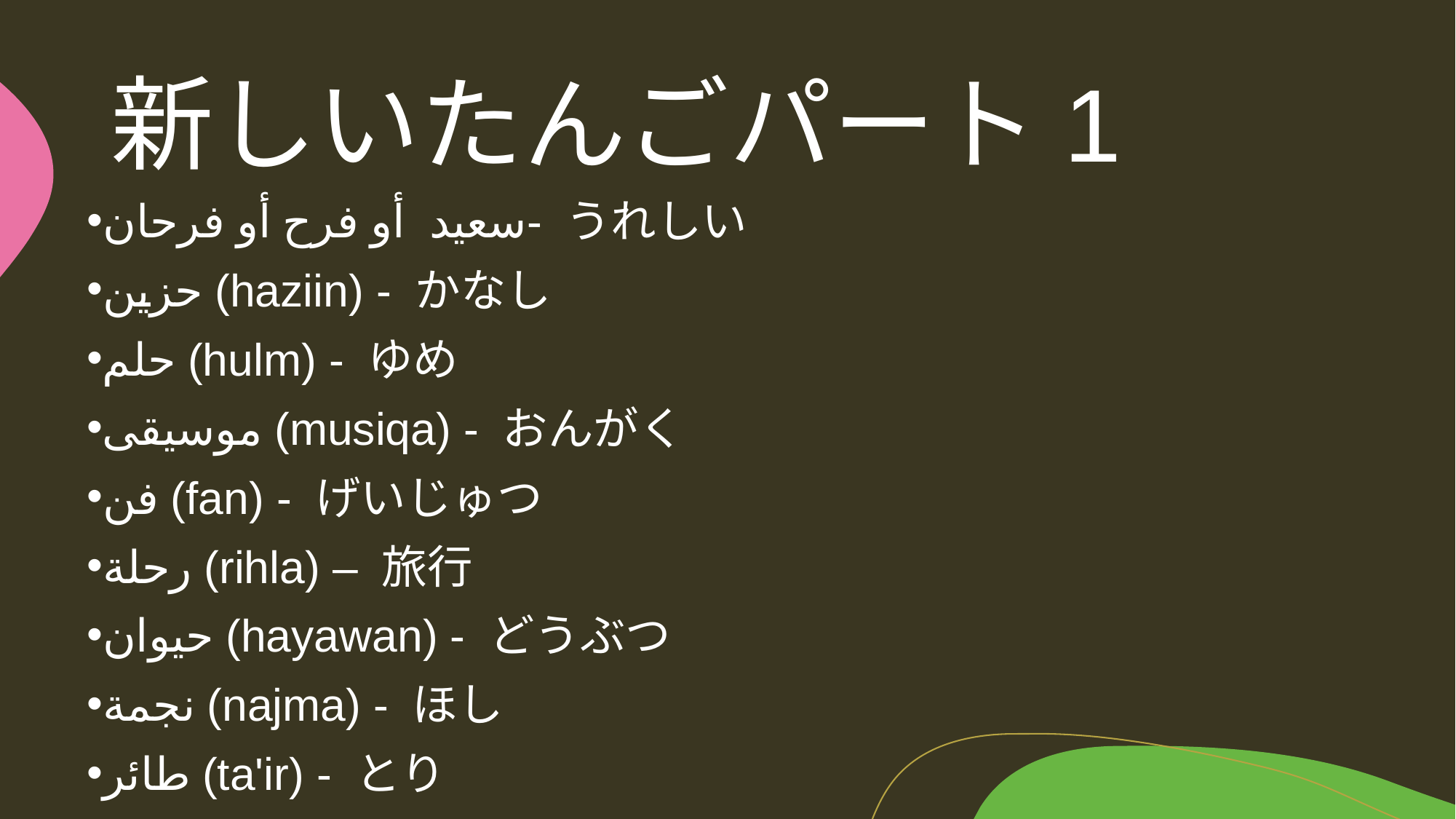

# 新しいたんごパート1
سعيد  أو فرح أو فرحان- うれしい
حزين (haziin) - かなし
حلم (hulm) - ゆめ
موسيقى (musiqa) - おんがく
فن (fan) - げいじゅつ
رحلة (rihla) – 旅行
حيوان (hayawan) - どうぶつ
نجمة (najma) - ほし
طائر (ta'ir) - とり